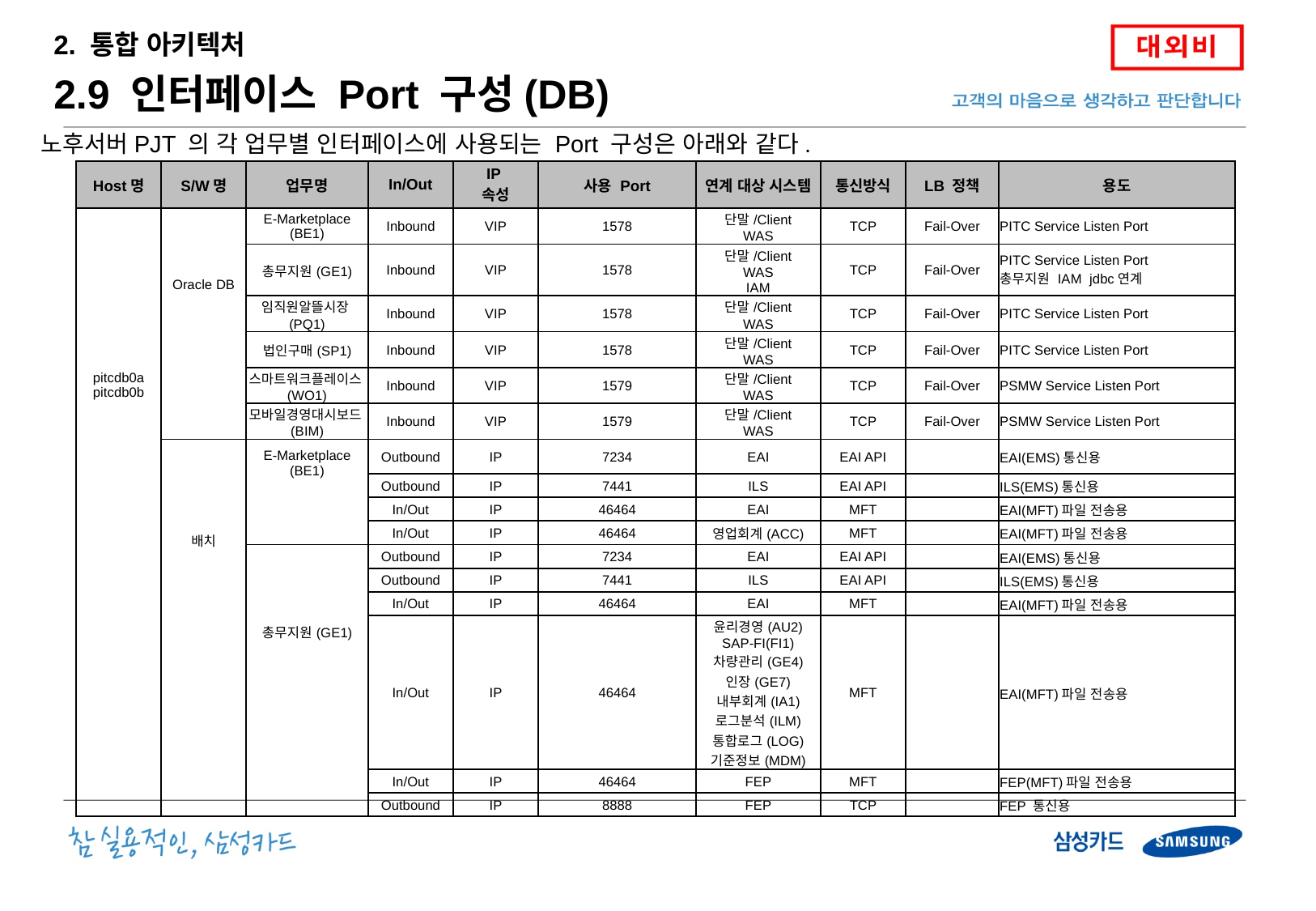

2. 통합 아키텍처
2.9 인터페이스 Port 구성(DB)
노후서버PJT 의 각 업무별 인터페이스에 사용되는 Port 구성은 아래와 같다.
| Host명 | S/W명 | 업무명 | In/Out | IP 속성 | 사용 Port | 연계 대상 시스템 | 통신방식 | LB 정책 | 용도 |
| --- | --- | --- | --- | --- | --- | --- | --- | --- | --- |
| pitcdb0a pitcdb0b | Oracle DB | E-Marketplace (BE1) | Inbound | VIP | 1578 | 단말/Client WAS | TCP | Fail-Over | PITC Service Listen Port |
|  |  | 총무지원(GE1) | Inbound | VIP | 1578 | 단말/Client WAS IAM | TCP | Fail-Over | PITC Service Listen Port 총무지원 IAM jdbc연계 |
|  |  | 임직원알뜰시장(PQ1) | Inbound | VIP | 1578 | 단말/Client WAS | TCP | Fail-Over | PITC Service Listen Port |
|  |  | 법인구매(SP1) | Inbound | VIP | 1578 | 단말/Client WAS | TCP | Fail-Over | PITC Service Listen Port |
|  |  | 스마트워크플레이스(WO1) | Inbound | VIP | 1579 | 단말/Client WAS | TCP | Fail-Over | PSMW Service Listen Port |
|  |  | 모바일경영대시보드(BIM) | Inbound | VIP | 1579 | 단말/Client WAS | TCP | Fail-Over | PSMW Service Listen Port |
|  | 배치 | E-Marketplace (BE1) | Outbound | IP | 7234 | EAI | EAI API |  | EAI(EMS)통신용 |
|  |  |  | Outbound | IP | 7441 | ILS | EAI API |  | ILS(EMS)통신용 |
|  |  |  | In/Out | IP | 46464 | EAI | MFT |  | EAI(MFT)파일 전송용 |
|  |  |  | In/Out | IP | 46464 | 영업회계(ACC) | MFT |  | EAI(MFT)파일 전송용 |
|  |  | 총무지원(GE1) | Outbound | IP | 7234 | EAI | EAI API |  | EAI(EMS)통신용 |
|  |  |  | Outbound | IP | 7441 | ILS | EAI API |  | ILS(EMS)통신용 |
|  |  |  | In/Out | IP | 46464 | EAI | MFT |  | EAI(MFT)파일 전송용 |
|  |  |  | In/Out | IP | 46464 | 윤리경영(AU2) SAP-FI(FI1) 차량관리(GE4) 인장(GE7) 내부회계(IA1) 로그분석(ILM) 통합로그(LOG) 기준정보(MDM) | MFT |  | EAI(MFT)파일 전송용 |
|  |  |  | In/Out | IP | 46464 | FEP | MFT |  | FEP(MFT)파일 전송용 |
|  |  |  | Outbound | IP | 8888 | FEP | TCP |  | FEP 통신용 |